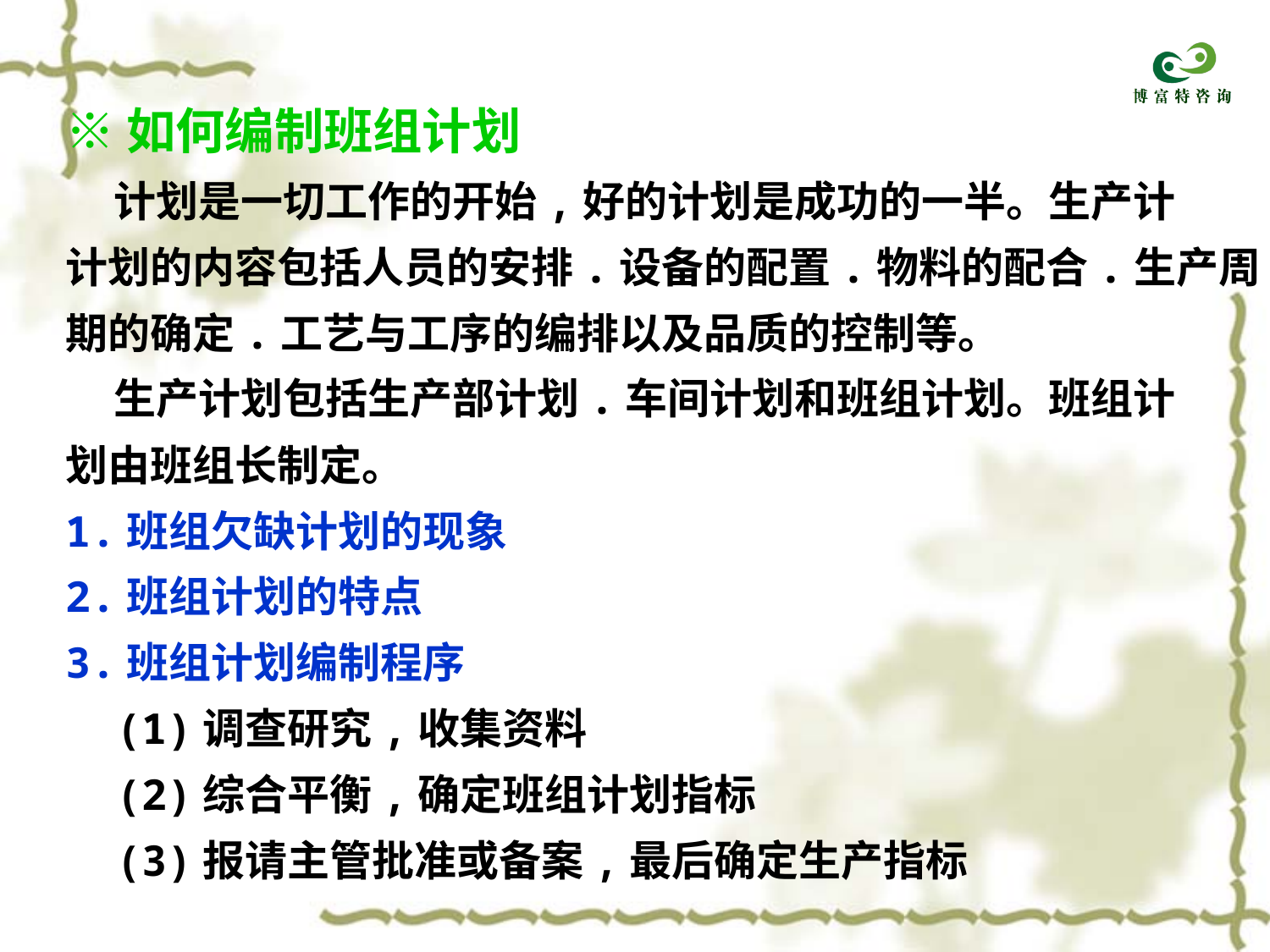

※如何编制班组计划
    计划是一切工作的开始,好的计划是成功的一半。生产计
计划的内容包括人员的安排.设备的配置.物料的配合.生产周
期的确定.工艺与工序的编排以及品质的控制等。
    生产计划包括生产部计划.车间计划和班组计划。班组计
划由班组长制定。
1.班组欠缺计划的现象
2.班组计划的特点
3.班组计划编制程序
  (1)调查研究,收集资料
  (2)综合平衡,确定班组计划指标
  (3)报请主管批准或备案,最后确定生产指标